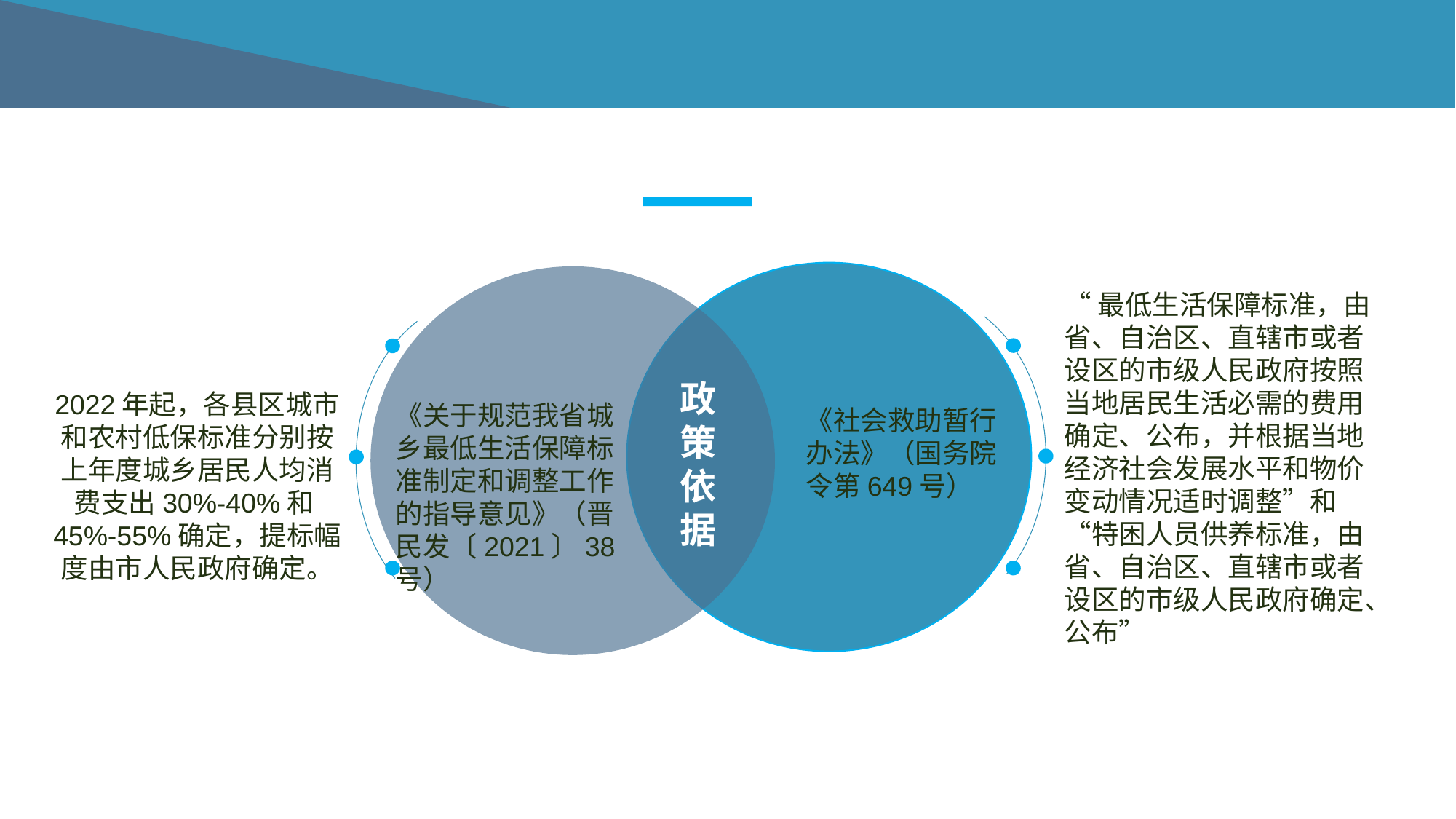

“最低生活保障标准，由省、自治区、直辖市或者设区的市级人民政府按照当地居民生活必需的费用确定、公布，并根据当地经济社会发展水平和物价变动情况适时调整”和“特困人员供养标准，由省、自治区、直辖市或者设区的市级人民政府确定、公布”

政策依据
2022年起，各县区城市和农村低保标准分别按上年度城乡居民人均消费支出30%-40%和45%-55%确定，提标幅度由市人民政府确定。
《关于规范我省城乡最低生活保障标准制定和调整工作的指导意见》（晋民发〔2021〕38号）
《社会救助暂行办法》（国务院令第649号）